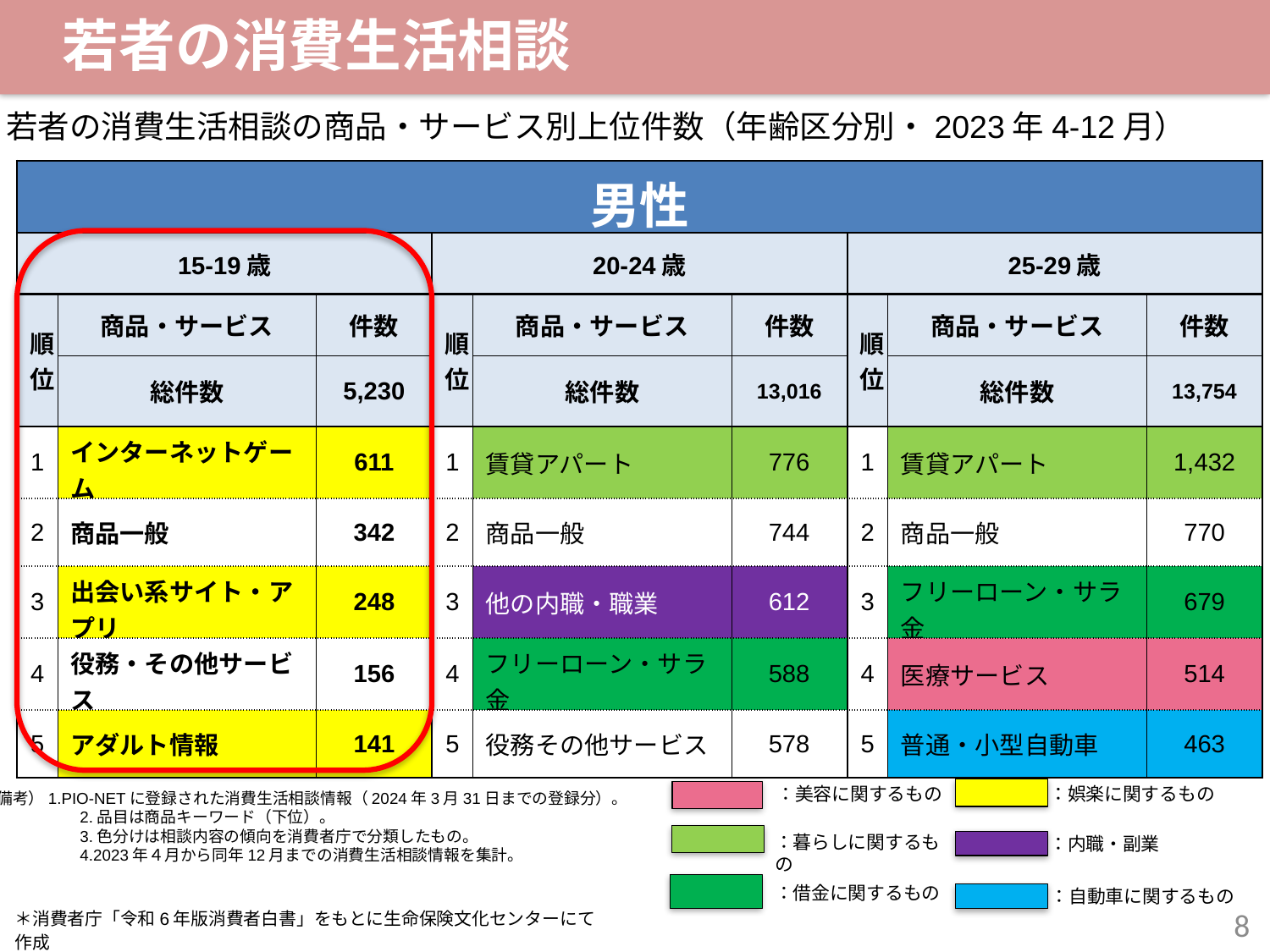

若者の消費生活相談

若者の消費生活相談の商品・サービス別上位件数（年齢区分別・2023年4-12月）
| 男性 |  |  |  |  |  |  |  |  |
| --- | --- | --- | --- | --- | --- | --- | --- | --- |
| 15-19歳 |  |  | 20-24歳 |  |  | 25-29歳 |  |  |
| 順位 | 商品・サービス | 件数 | 順位 | 商品・サービス | 件数 | 順位 | 商品・サービス | 件数 |
|  | 総件数 | 5,230 |  | 総件数 | 13,016 |  | 総件数 | 13,754 |
| 1 | インターネットゲーム | 611 | 1 | 賃貸アパート | 776 | 1 | 賃貸アパート | 1,432 |
| 2 | 商品一般 | 342 | 2 | 商品一般 | 744 | 2 | 商品一般 | 770 |
| 3 | 出会い系サイト・アプリ | 248 | 3 | 他の内職・職業 | 612 | 3 | フリーローン・サラ金 | 679 |
| 4 | 役務・その他サービス | 156 | 4 | フリーローン・サラ金 | 588 | 4 | 医療サービス | 514 |
| 5 | アダルト情報 | 141 | 5 | 役務その他サービス | 578 | 5 | 普通・小型自動車 | 463 |

：美容に関するもの
：娯楽に関するもの

：暮らしに関するもの

：内職・副業

：借金に関するもの
：自動車に関するもの

（備考）1.PIO-NETに登録された消費生活相談情報（2024年3月31日までの登録分）。
　　　　　　2.品目は商品キーワード（下位）。
　　　　　　3.色分けは相談内容の傾向を消費者庁で分類したもの。
　　　　　　4.2023年４月から同年12月までの消費生活相談情報を集計。
8
＊消費者庁「令和6年版消費者白書」をもとに生命保険文化センターにて作成